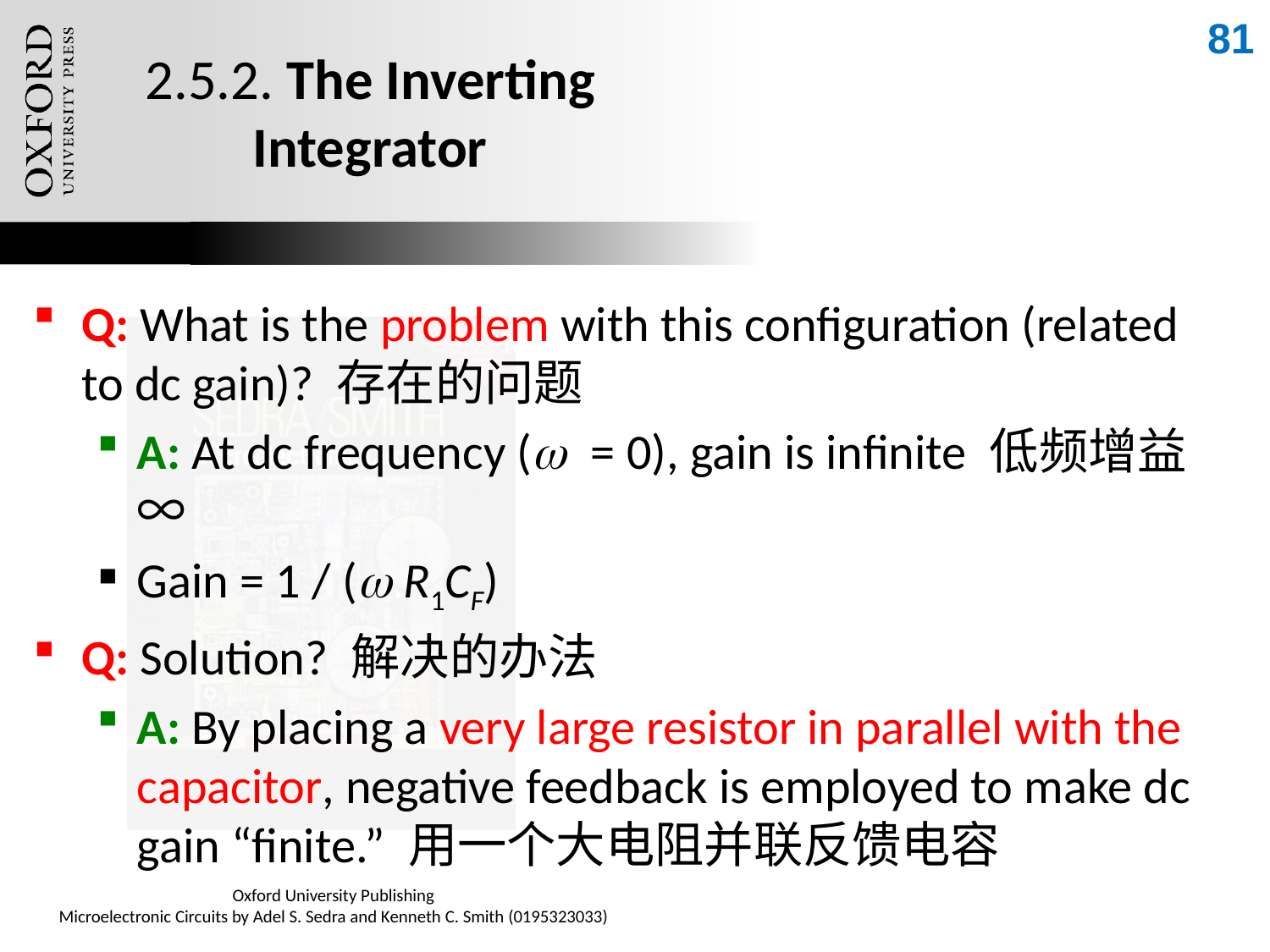

81
# 2.5.2. The Inverting Integrator
Q: What is the problem with this configuration (related to dc gain)? 存在的问题
A: At dc frequency (ω = 0), gain is infinite 低频增益∞
Gain = 1 / (ω.R1CF)
Q: Solution? 解决的办法
A: By placing a very large resistor in parallel with the capacitor, negative feedback is employed to make dc gain “finite.” 用一个大电阻并联反馈电容

Oxford University Publishing
Microelectronic Circuits by Adel S. Sedra and Kenneth C. Smith (0195323033)